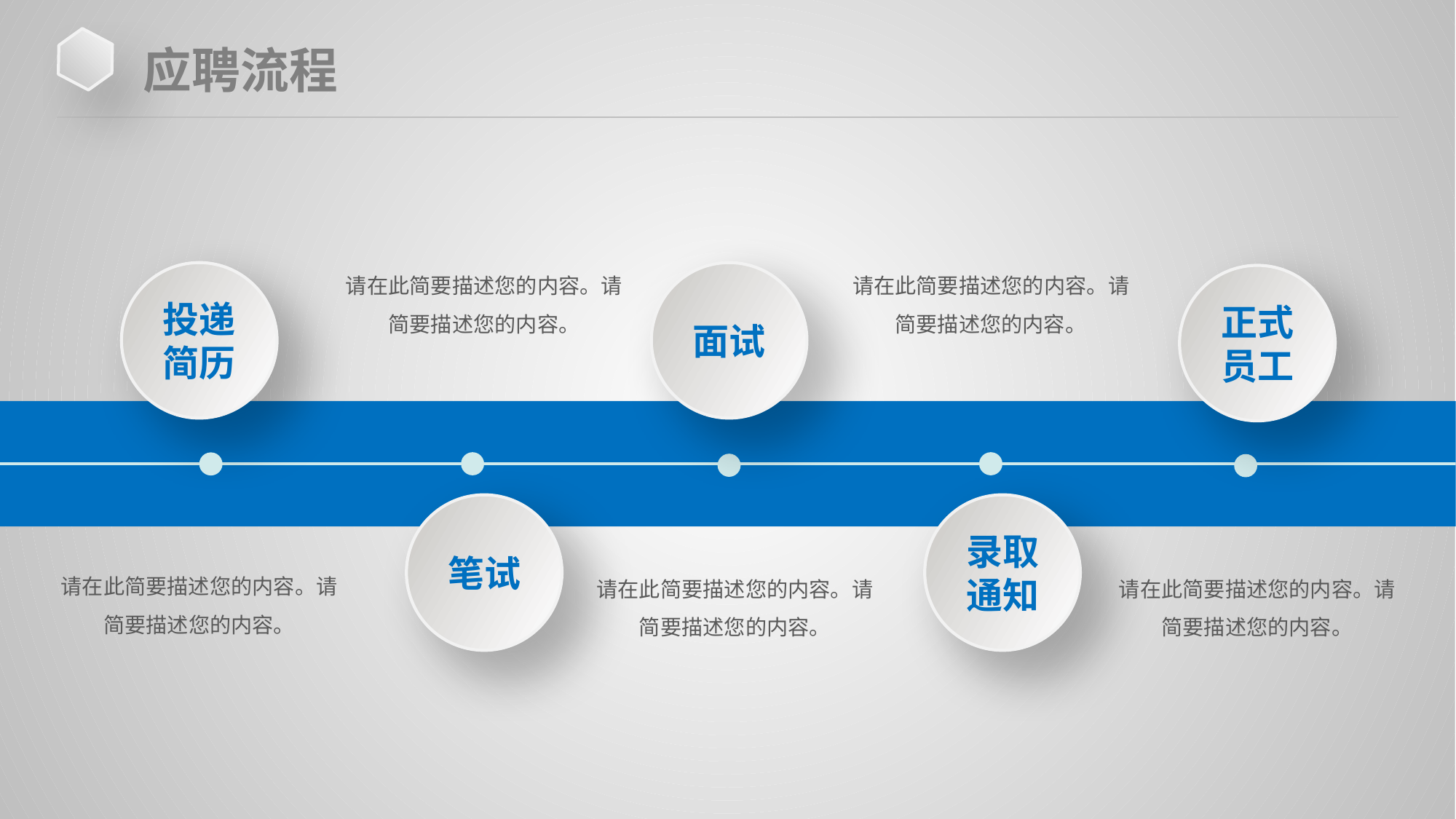

应聘流程
请在此简要描述您的内容。请简要描述您的内容。

请在此简要描述您的内容。请简要描述您的内容。

投递简历
面试
正式员工

笔试
录取通知
请在此简要描述您的内容。请简要描述您的内容。

请在此简要描述您的内容。请简要描述您的内容。

请在此简要描述您的内容。请简要描述您的内容。